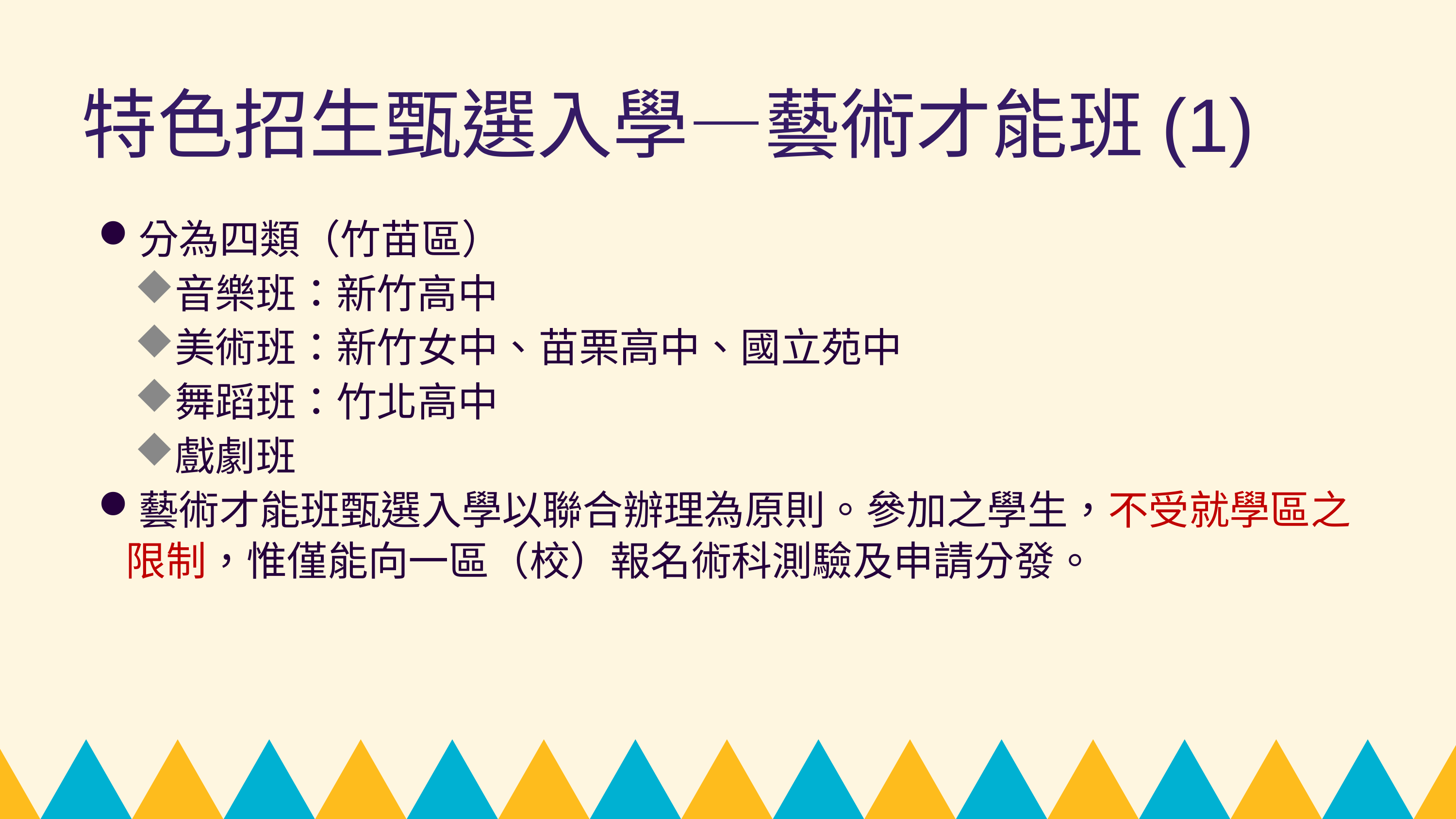

特色招生甄選入學—藝術才能班(1)

分為四類（竹苗區）
音樂班：新竹高中
美術班：新竹女中、苗栗高中、國立苑中
舞蹈班：竹北高中
戲劇班
藝術才能班甄選入學以聯合辦理為原則。參加之學生，不受就學區之限制，惟僅能向一區（校）報名術科測驗及申請分發。